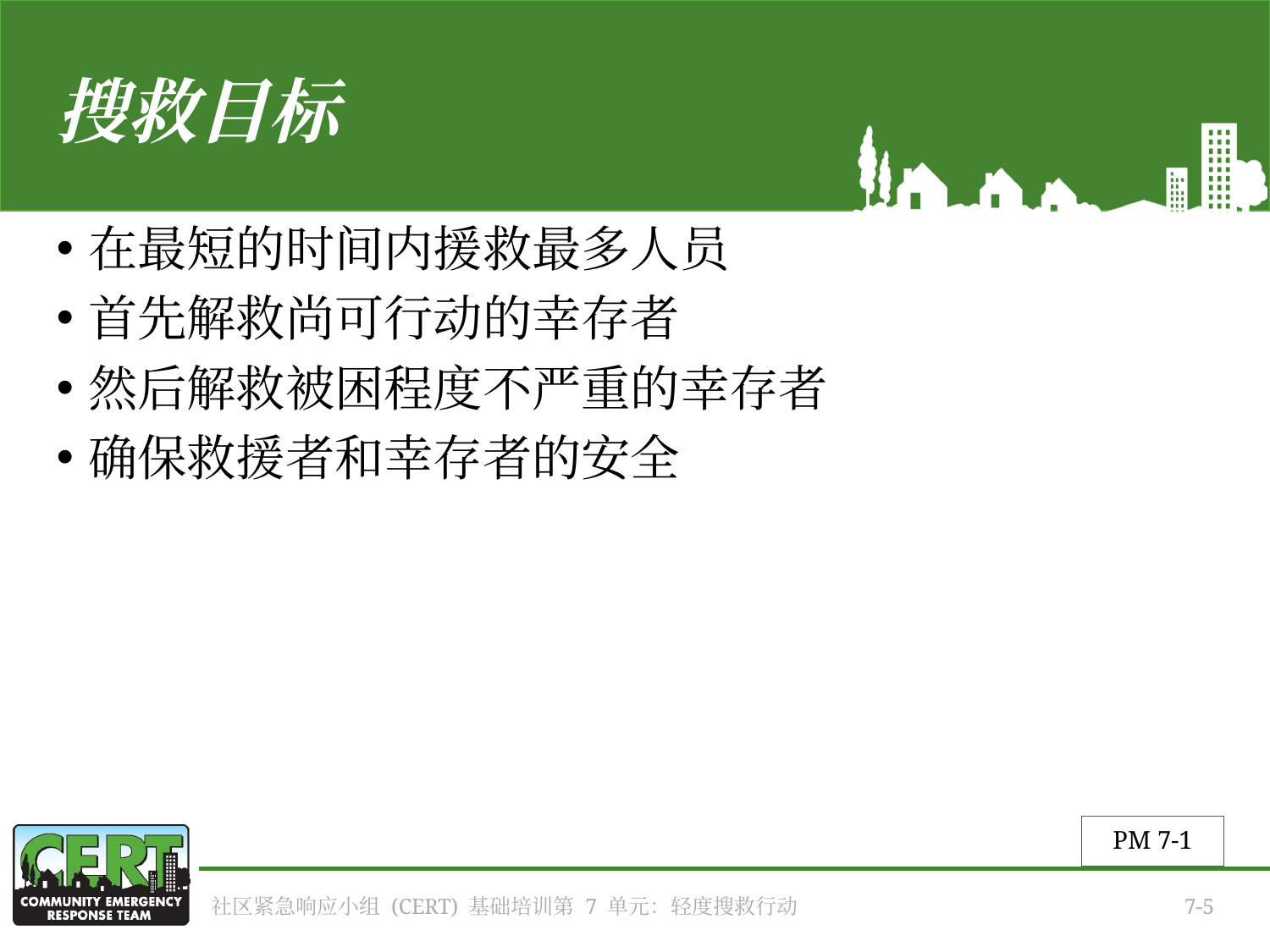

# 搜救目标
在最短的时间内援救最多人员
首先解救尚可行动的幸存者
然后解救被困程度不严重的幸存者
确保救援者和幸存者的安全
PM 7-1
社区紧急响应小组 (CERT) 基础培训第 7 单元：轻度搜救行动
7-5